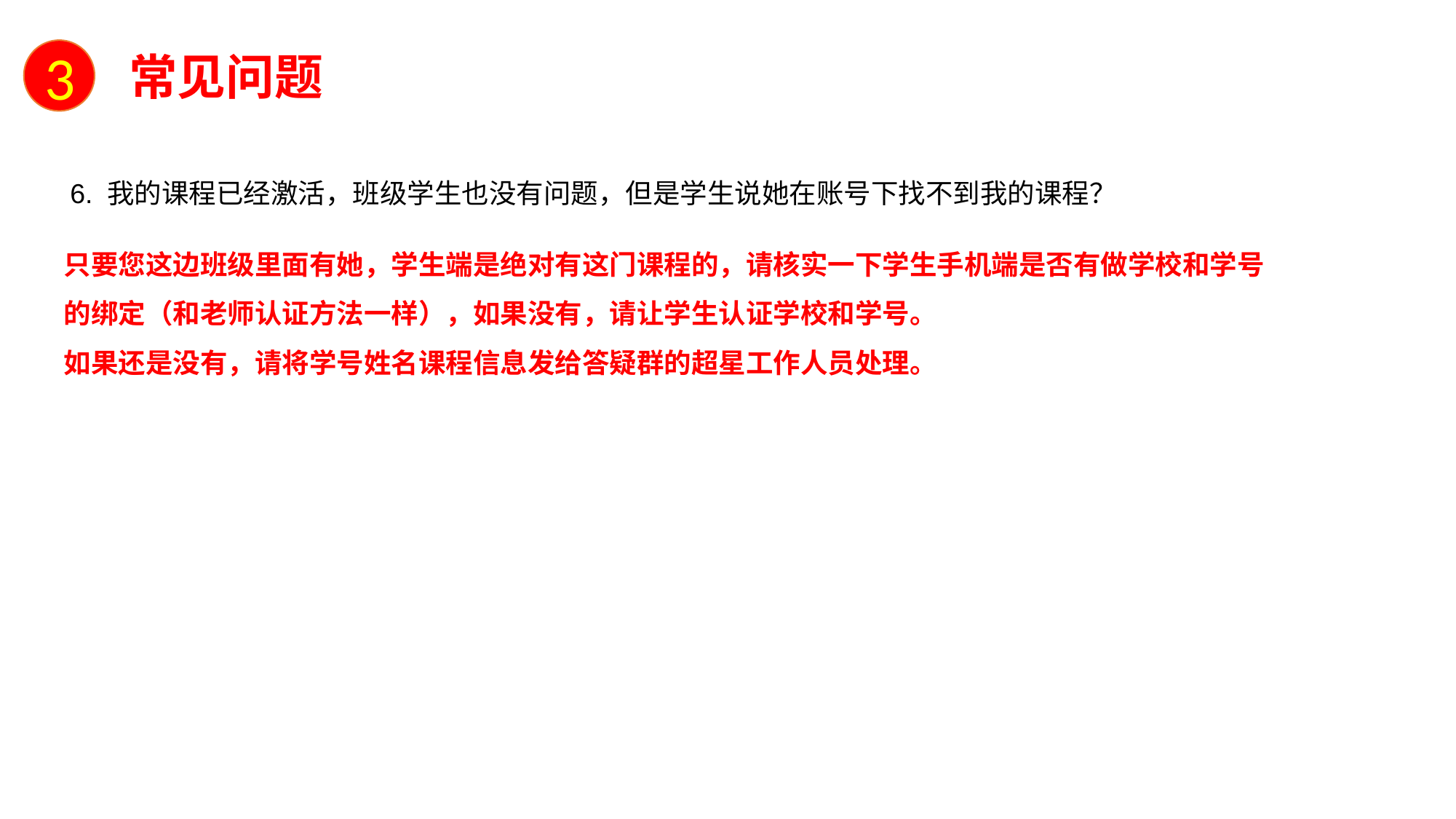

3
常见问题
# 6. 我的课程已经激活，班级学生也没有问题，但是学生说她在账号下找不到我的课程？
只要您这边班级里面有她，学生端是绝对有这门课程的，请核实一下学生手机端是否有做学校和学号的绑定（和老师认证方法一样），如果没有，请让学生认证学校和学号。
如果还是没有，请将学号姓名课程信息发给答疑群的超星工作人员处理。